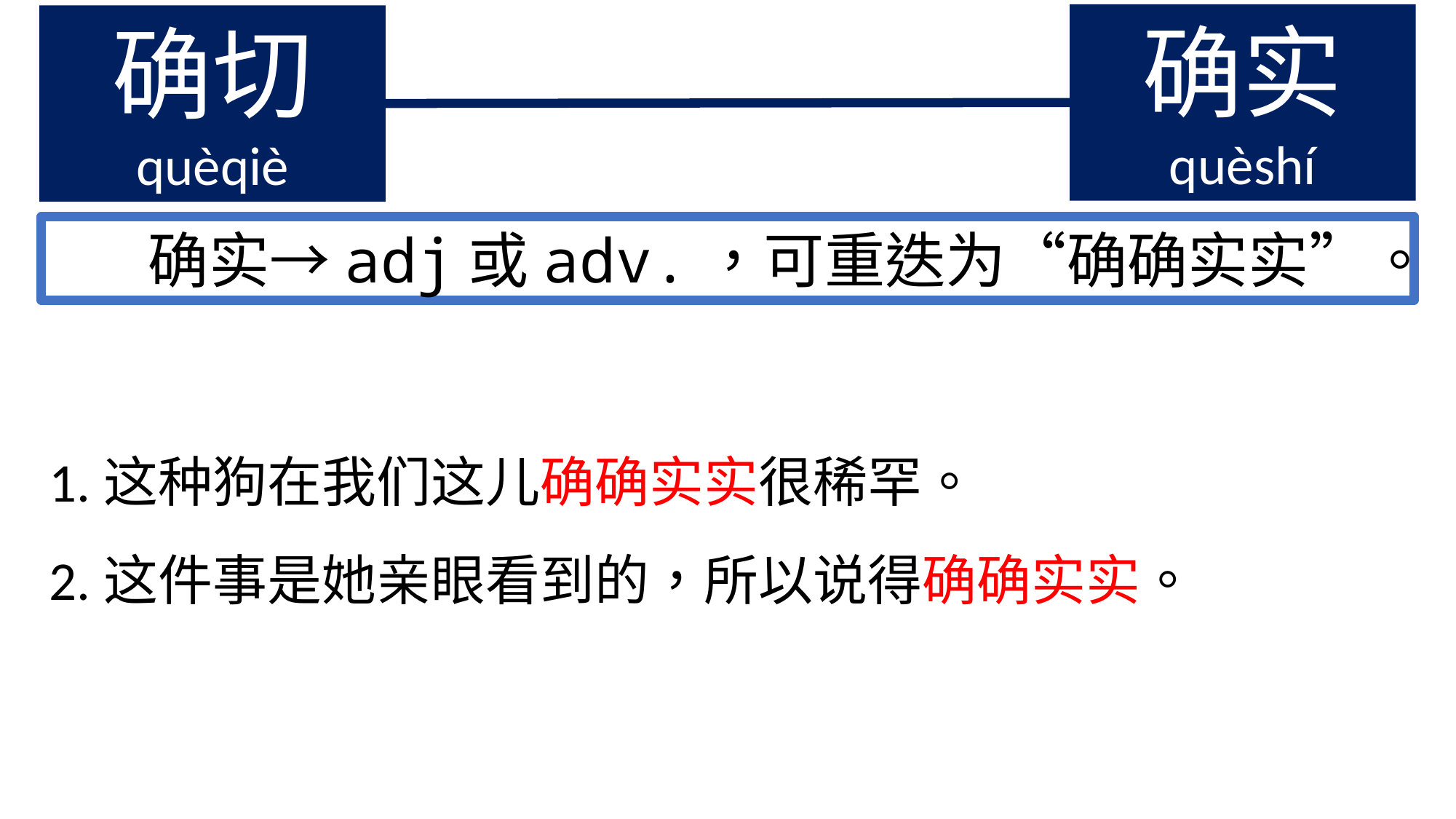

确实
quèshí
确切
quèqiè
      确实→adj或adv.，可重迭为“确确实实”。
1.这种狗在我们这儿确确实实很稀罕。
2.这件事是她亲眼看到的，所以说得确确实实。